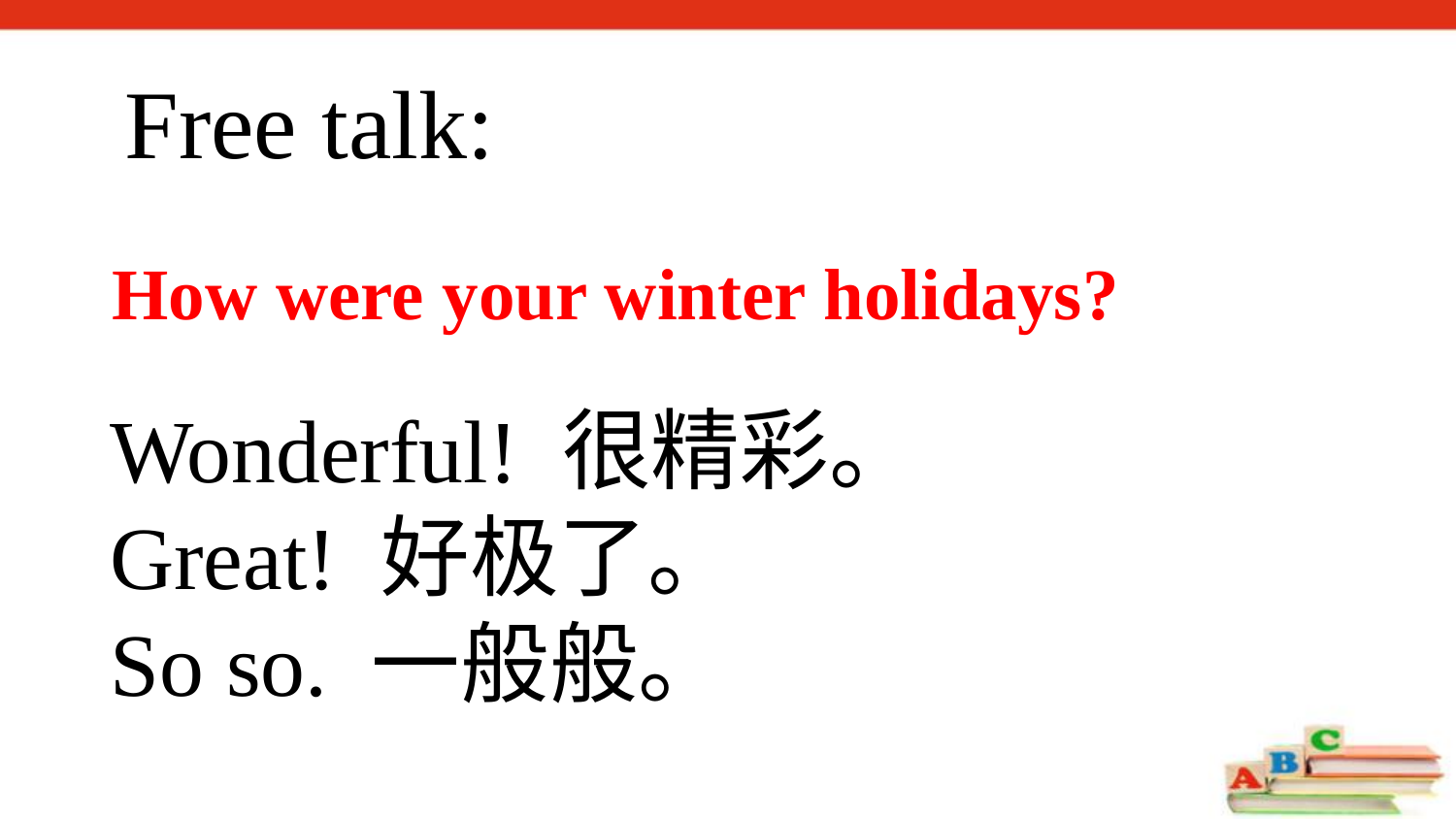

Free talk:
How were your winter holidays?
Wonderful! 很精彩。
Great! 好极了。
So so. 一般般。